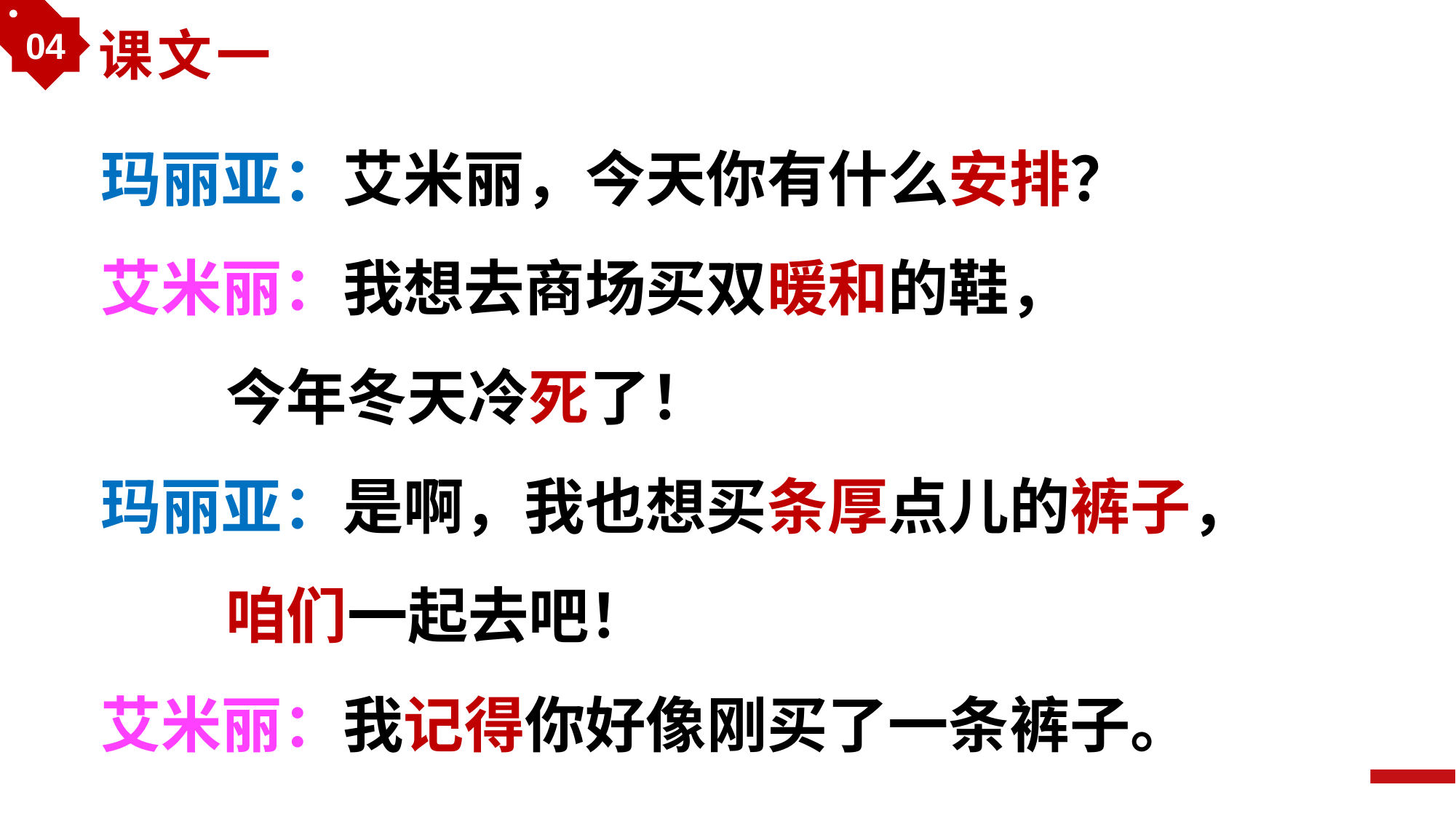

04
课文一
玛丽亚：艾米丽，今天你有什么安排？
艾米丽：我想去商场买双暖和的鞋，
        今年冬天冷死了！
玛丽亚：是啊，我也想买条厚点儿的裤子，
        咱们一起去吧！
艾米丽：我记得你好像刚买了一条裤子。